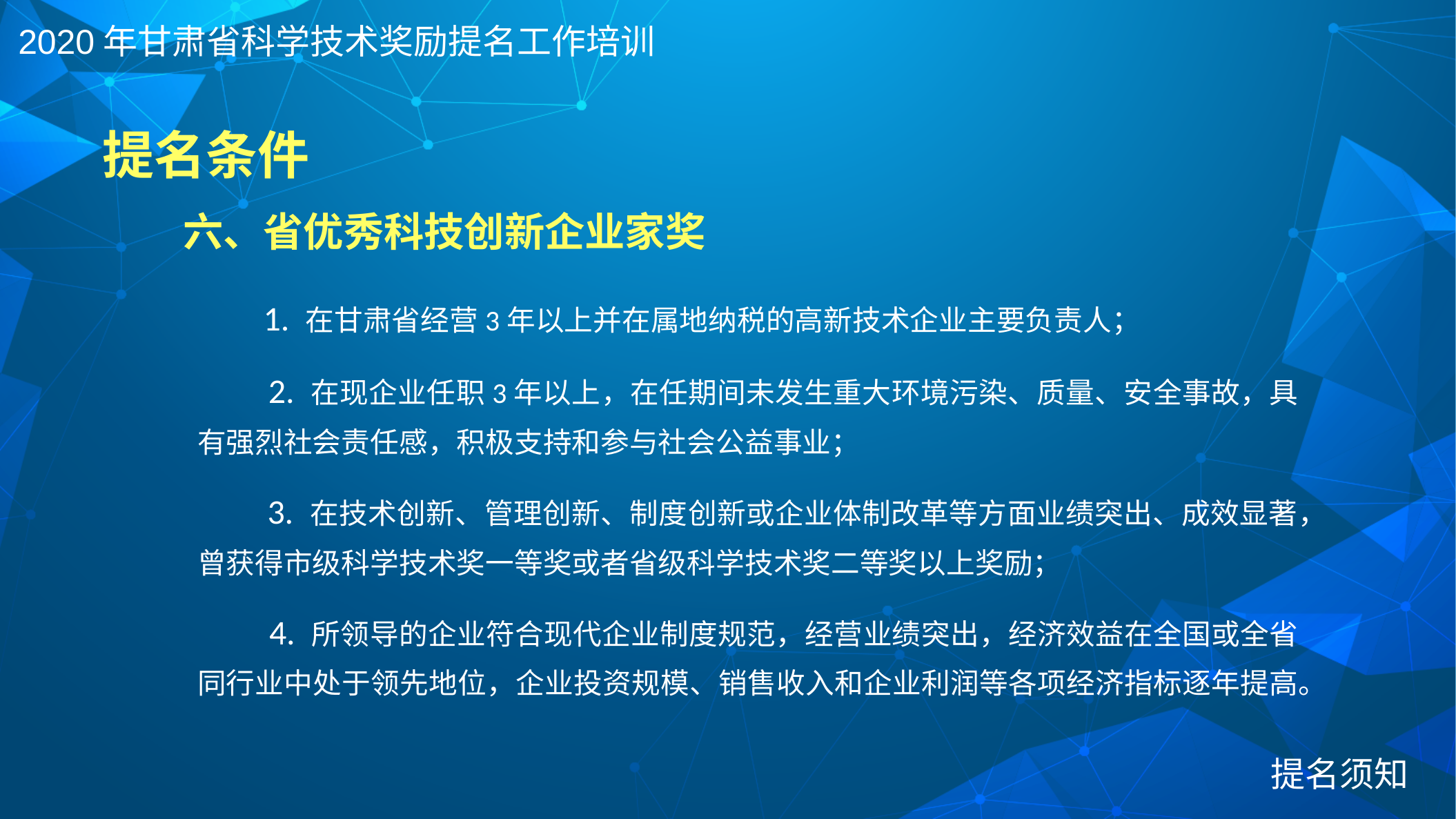

2020年甘肃省科学技术奖励提名工作培训
# 提名条件

              1. 在甘肃省经营3年以上并在属地纳税的高新技术企业主要负责人；
              2. 在现企业任职3年以上，在任期间未发生重大环境污染、质量、安全事故，具有强烈社会责任感，积极支持和参与社会公益事业；
              3. 在技术创新、管理创新、制度创新或企业体制改革等方面业绩突出、成效显著，曾获得市级科学技术奖一等奖或者省级科学技术奖二等奖以上奖励；
              4. 所领导的企业符合现代企业制度规范，经营业绩突出，经济效益在全国或全省同行业中处于领先地位，企业投资规模、销售收入和企业利润等各项经济指标逐年提高。

六、省优秀科技创新企业家奖
提名须知